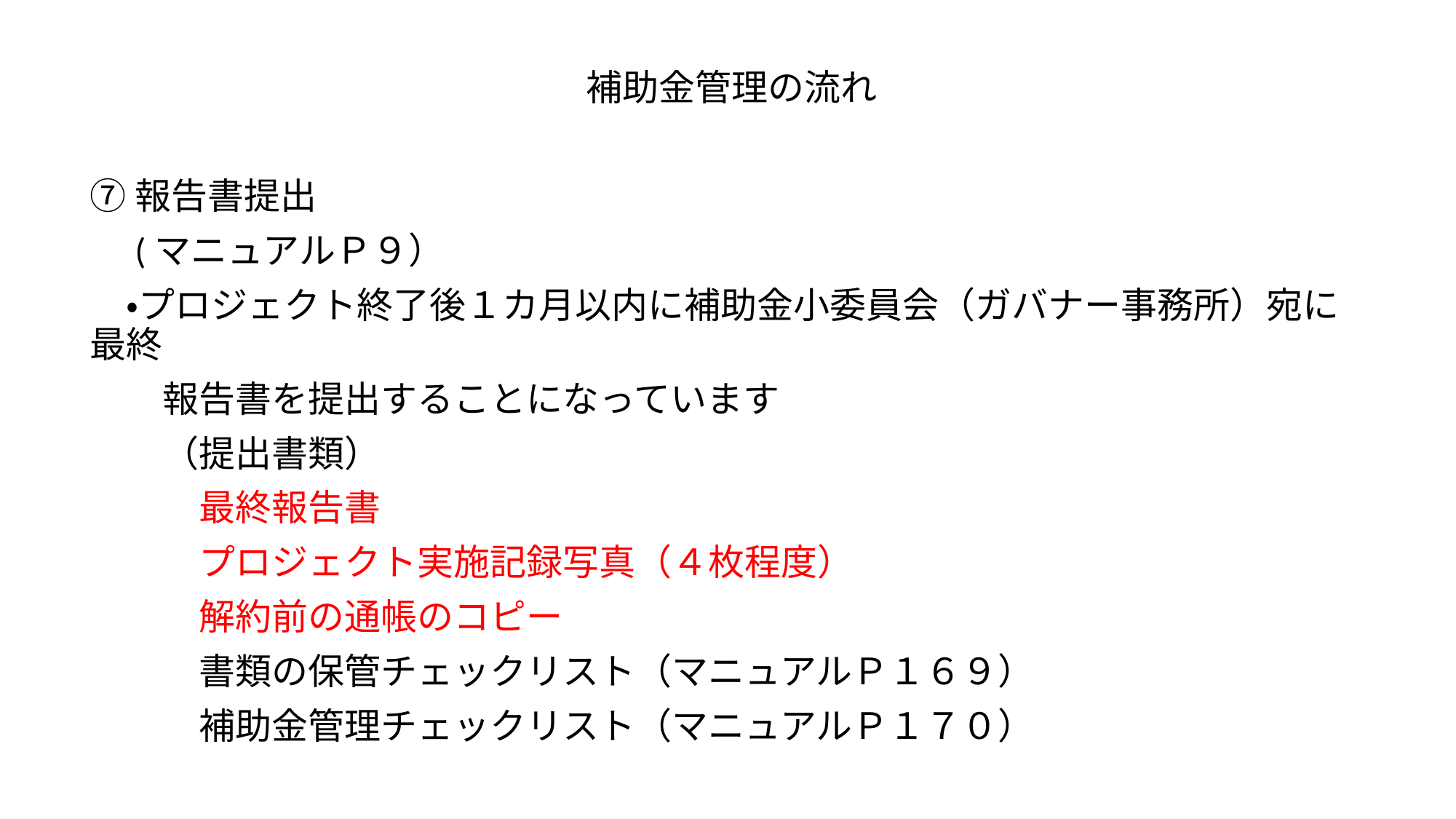

補助金管理の流れ

⑦報告書提出
　(マニュアルＰ９）
　・プロジェクト終了後１カ月以内に補助金小委員会（ガバナー事務所）宛に最終
　　報告書を提出することになっています
　　（提出書類）
　　　最終報告書
　　　プロジェクト実施記録写真（４枚程度）
　　　解約前の通帳のコピー
　　　書類の保管チェックリスト（マニュアルＰ１６９）
　　　補助金管理チェックリスト（マニュアルＰ１７０）